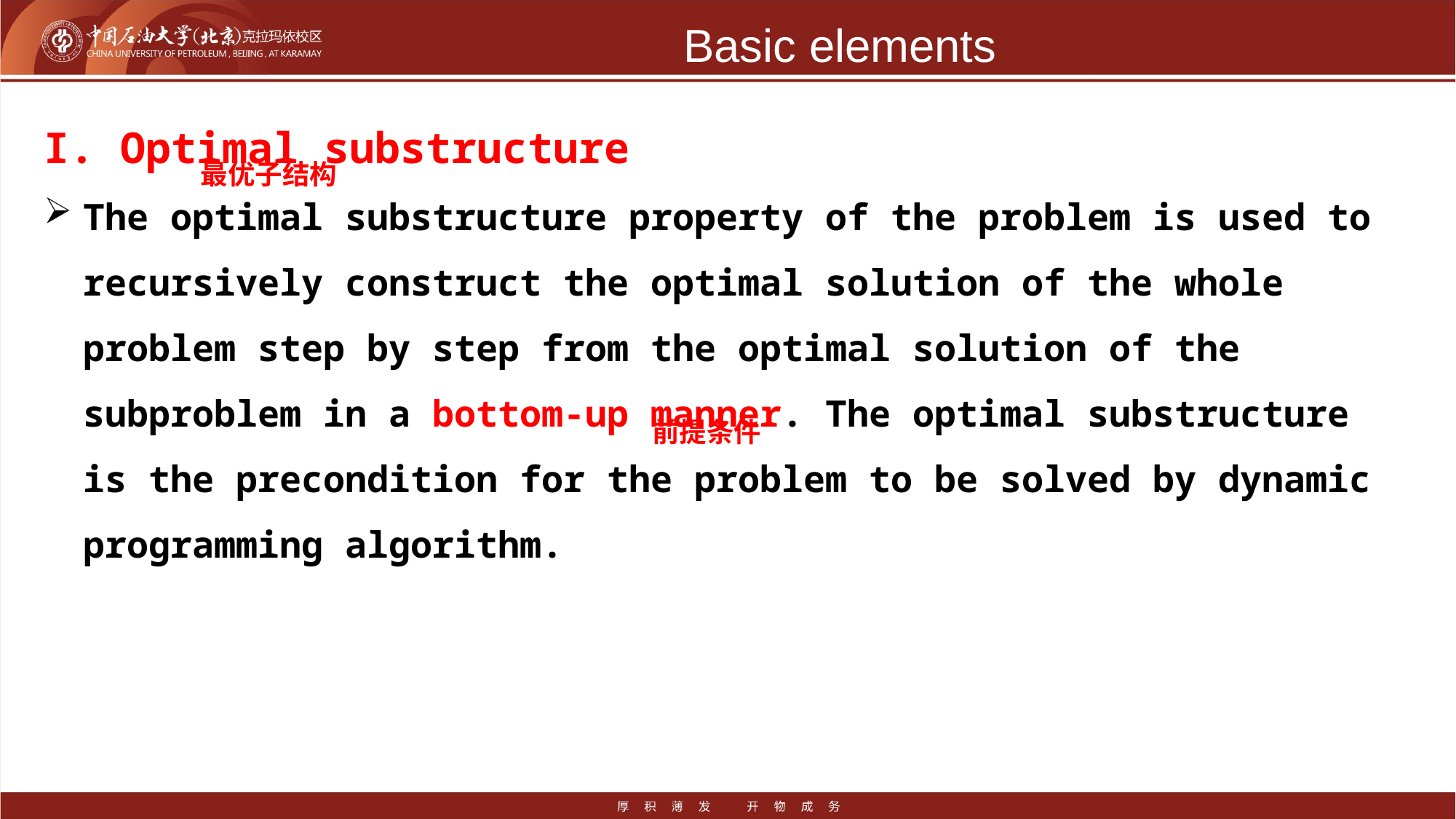

# Basic elements
I. Optimal substructure
The optimal substructure property of the problem is used to recursively construct the optimal solution of the whole problem step by step from the optimal solution of the subproblem in a bottom-up manner. The optimal substructure is the precondition for the problem to be solved by dynamic programming algorithm.

最优子结构
前提条件